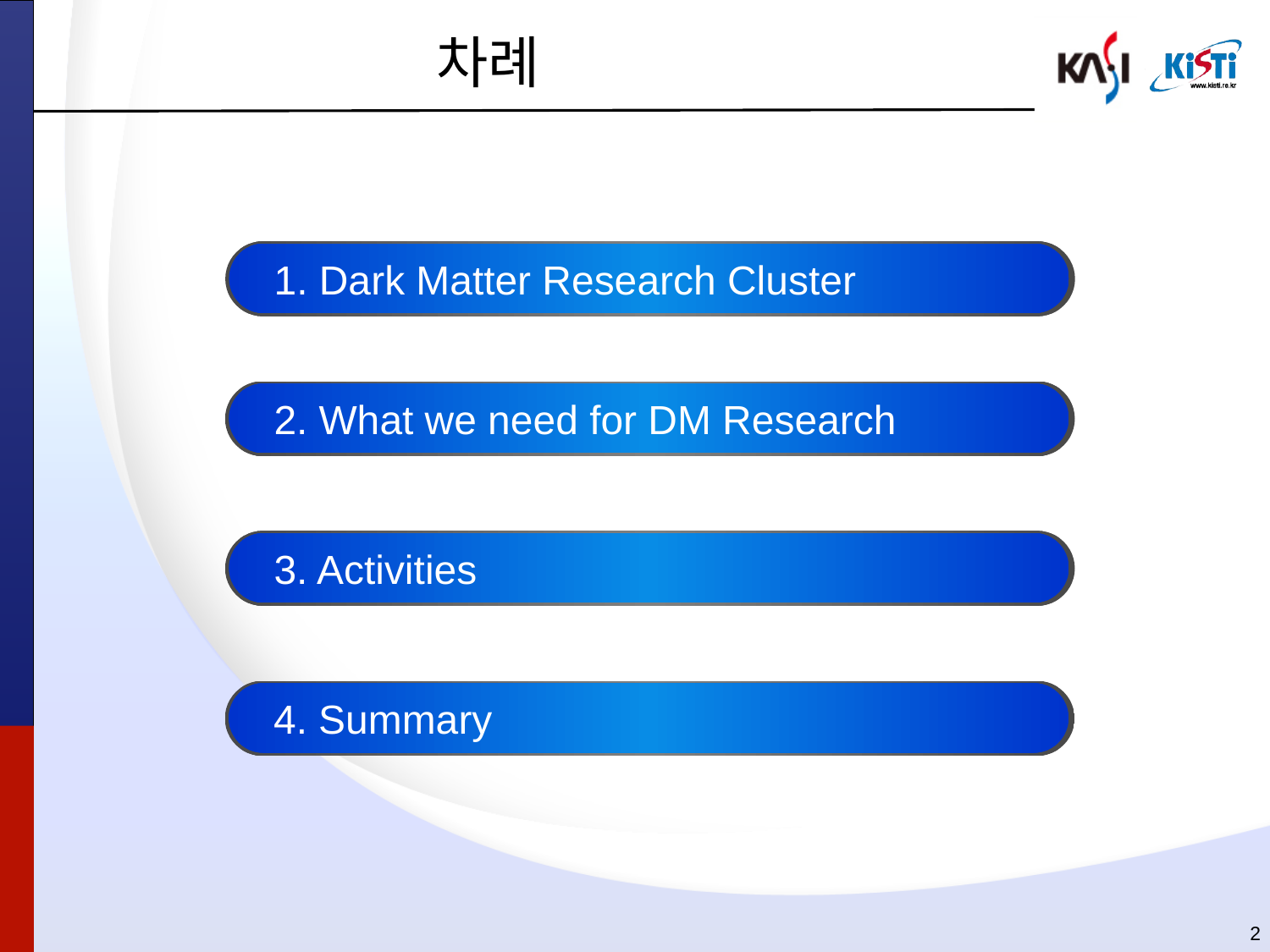

# 차례

  1. Dark Matter Research Cluster

  2. What we need for DM Research

  3. Activities

  4. Summary
2